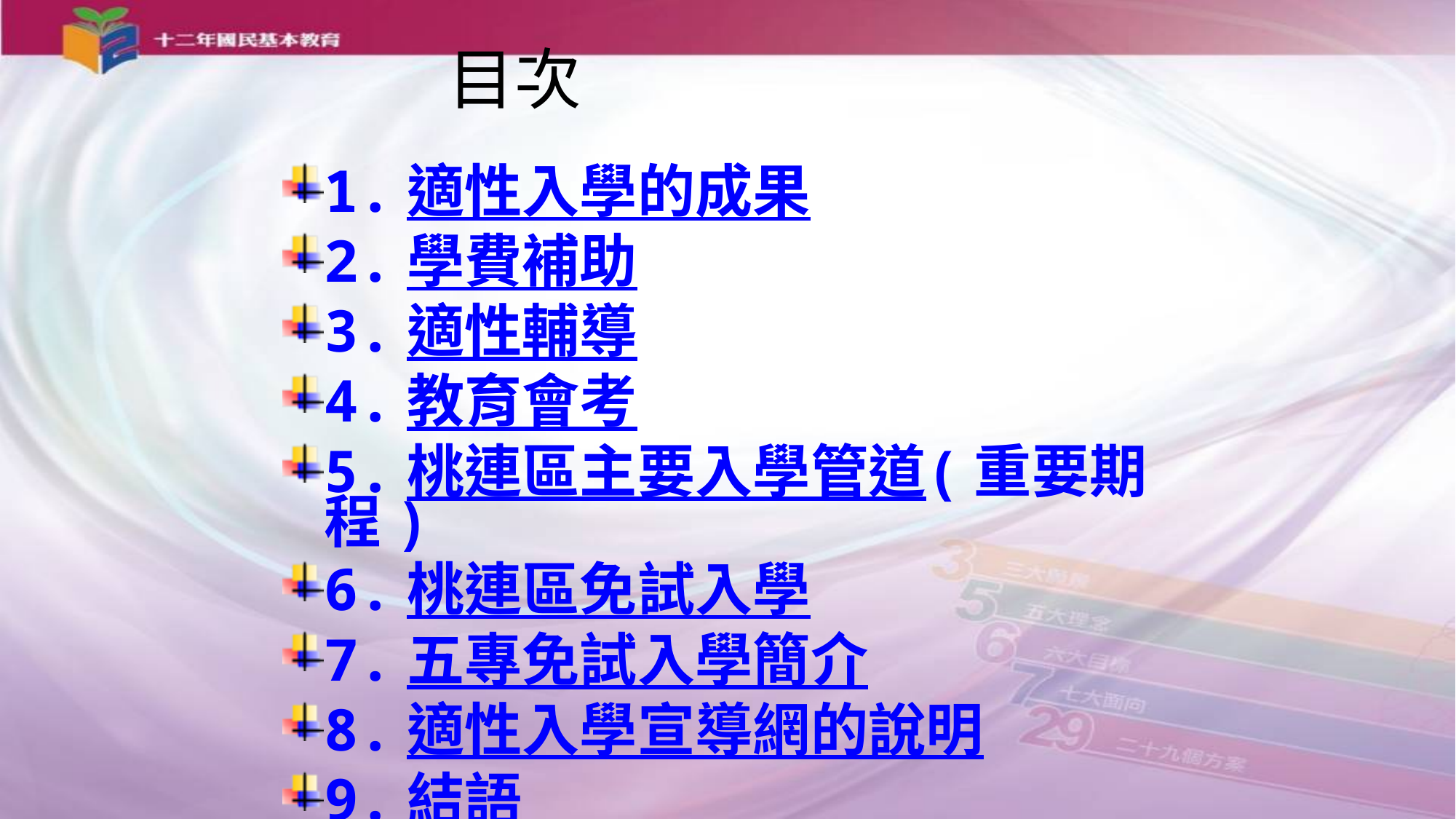

目次
1.適性入學的成果
2.學費補助
3.適性輔導
4.教育會考
5.桃連區主要入學管道(重要期程)
6.桃連區免試入學
7.五專免試入學簡介
8.適性入學宣導網的說明
9.結語